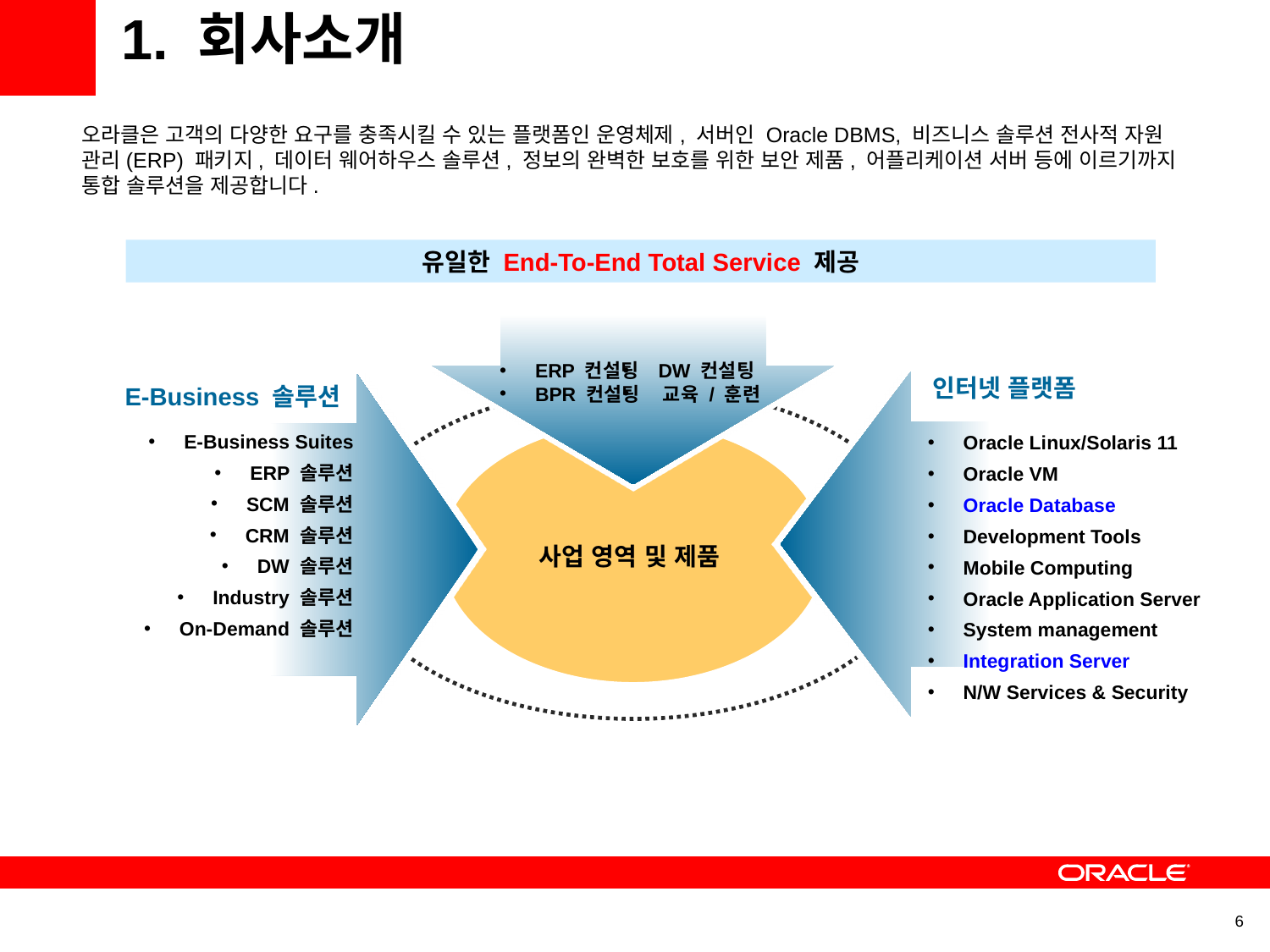

1. 회사소개
오라클은 고객의 다양한 요구를 충족시킬 수 있는 플랫폼인 운영체제, 서버인 Oracle DBMS, 비즈니스 솔루션 전사적 자원 관리(ERP) 패키지, 데이터 웨어하우스 솔루션, 정보의 완벽한 보호를 위한 보안 제품, 어플리케이션 서버 등에 이르기까지 통합 솔루션을 제공합니다.
유일한 End-To-End Total Service 제공

 ERP 컨설팅
 BPR 컨설팅
 DW 컨설팅
 교육 / 훈련
인터넷 플랫폼
E-Business 솔루션

   사업 영역 및 제품
 E-Business Suites
 ERP 솔루션
 SCM 솔루션
 CRM 솔루션
 DW 솔루션
 Industry 솔루션
 On-Demand 솔루션
 Oracle Linux/Solaris 11
 Oracle VM
 Oracle Database
 Development Tools
 Mobile Computing
 Oracle Application Server
 System management
 Integration Server
 N/W Services & Security

6